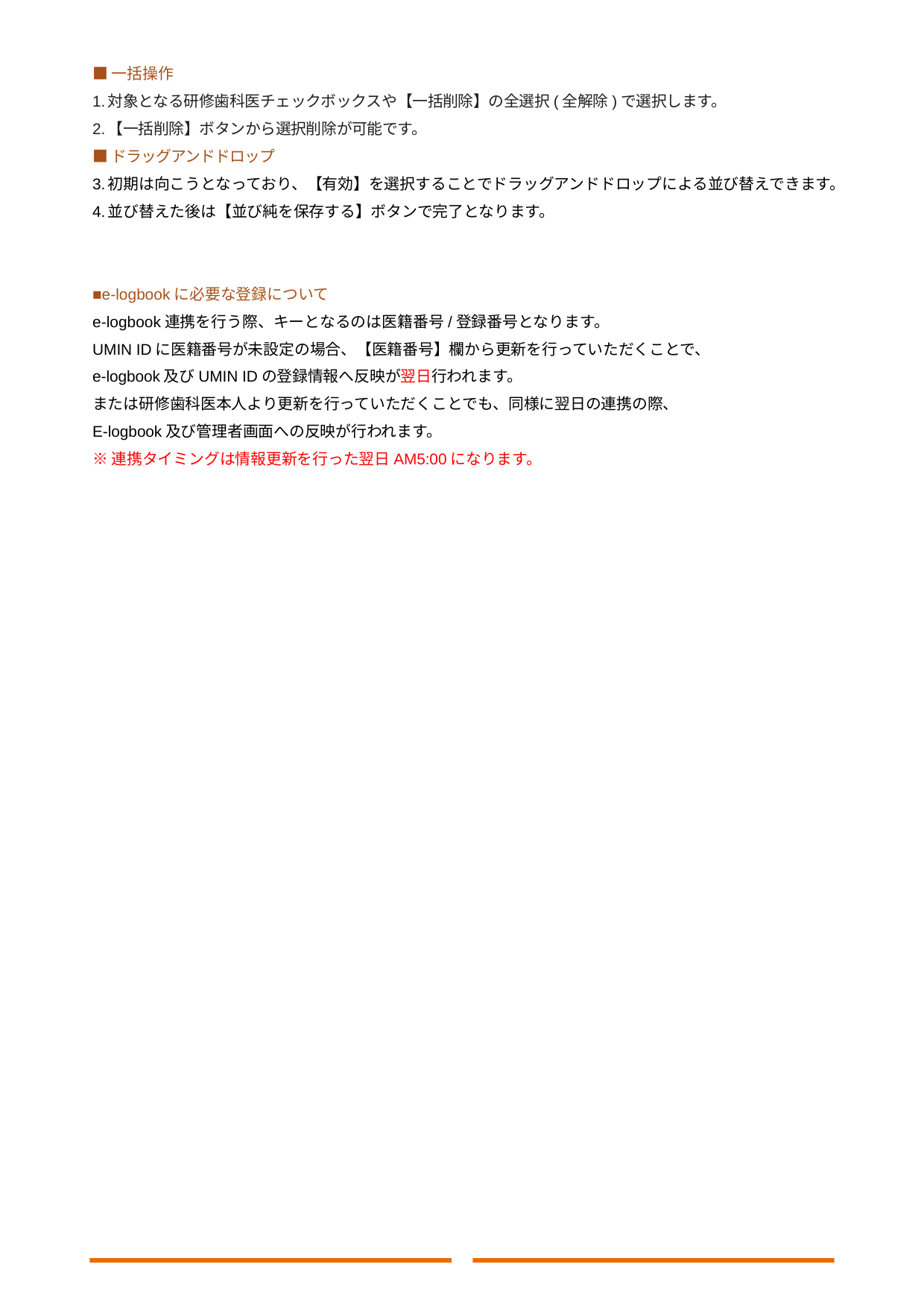

■一括操作
対象となる研修歯科医チェックボックスや【一括削除】の全選択(全解除)で選択します。
【一括削除】ボタンから選択削除が可能です。
■ドラッグアンドドロップ
初期は向こうとなっており、【有効】を選択することでドラッグアンドドロップによる並び替えできます。
並び替えた後は【並び純を保存する】ボタンで完了となります。

■e-logbookに必要な登録について
e-logbook連携を行う際、キーとなるのは医籍番号/登録番号となります。
UMIN IDに医籍番号が未設定の場合、【医籍番号】欄から更新を行っていただくことで、
e-logbook及びUMIN IDの登録情報へ反映が翌日行われます。
または研修歯科医本人より更新を行っていただくことでも、同様に翌日の連携の際、
E-logbook及び管理者画面への反映が行われます。
※連携タイミングは情報更新を行った翌日AM5:00になります。